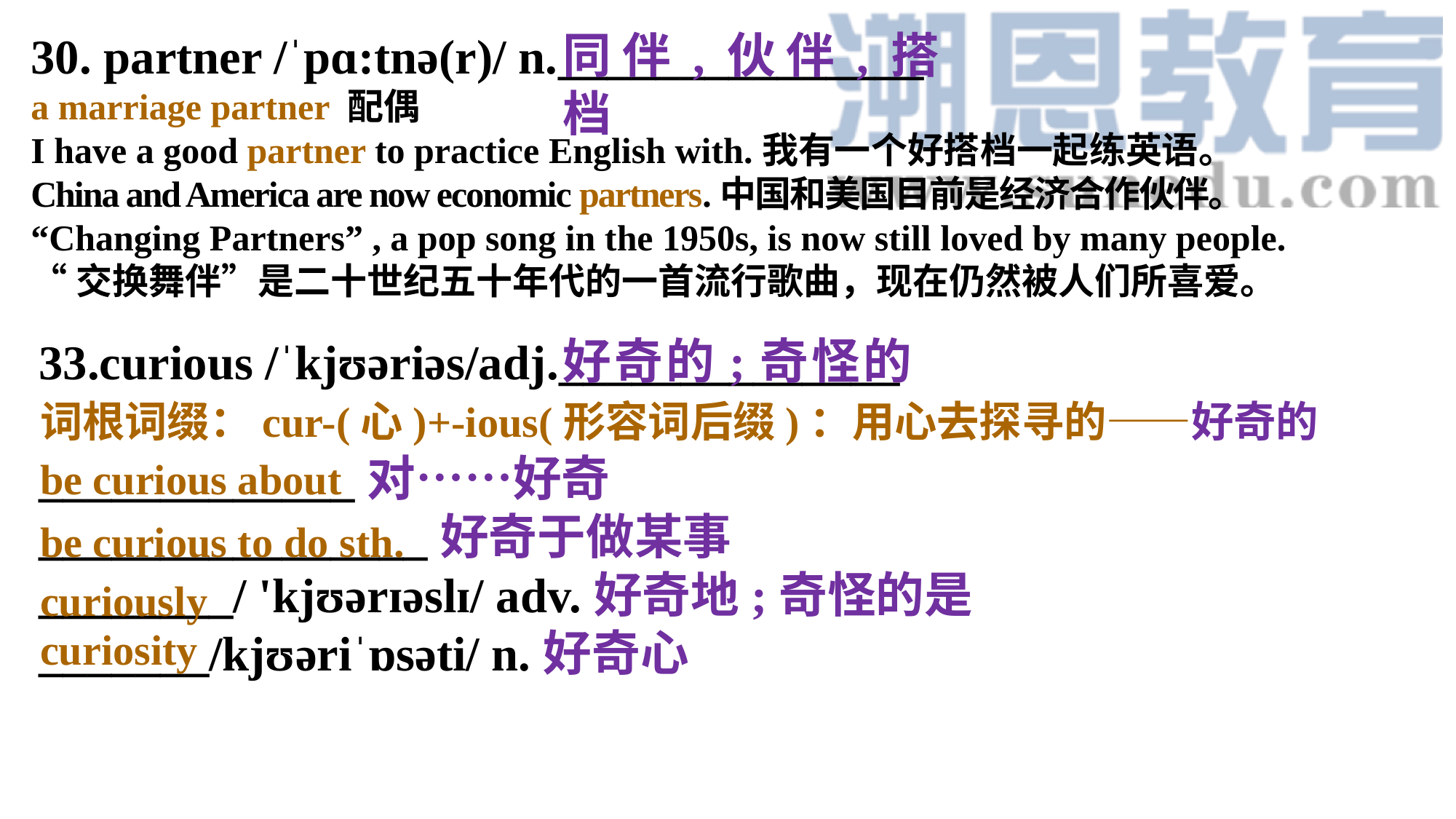

30. partner /ˈpɑ:tnə(r)/ n._______________
a marriage partner 配偶I have a good partner to practice English with.我有一个好搭档一起练英语。
China and America are now economic partners.中国和美国目前是经济合作伙伴。
“Changing Partners” , a pop song in the 1950s, is now still loved by many people.
“交换舞伴”是二十世纪五十年代的一首流行歌曲，现在仍然被人们所喜爱。
同伴,伙伴,搭档
33.curious /ˈkjʊəriəs/adj.______________

_____________对……好奇
________________好奇于做某事
________/ 'kjʊərɪəslɪ/ adv.好奇地;奇怪的是
_______/kjʊəriˈɒsəti/ n.好奇心
好奇的;奇怪的
词根词缀：cur-(心)+-ious(形容词后缀)：用心去探寻的——好奇的
be curious about
be curious to do sth.
curiously
curiosity